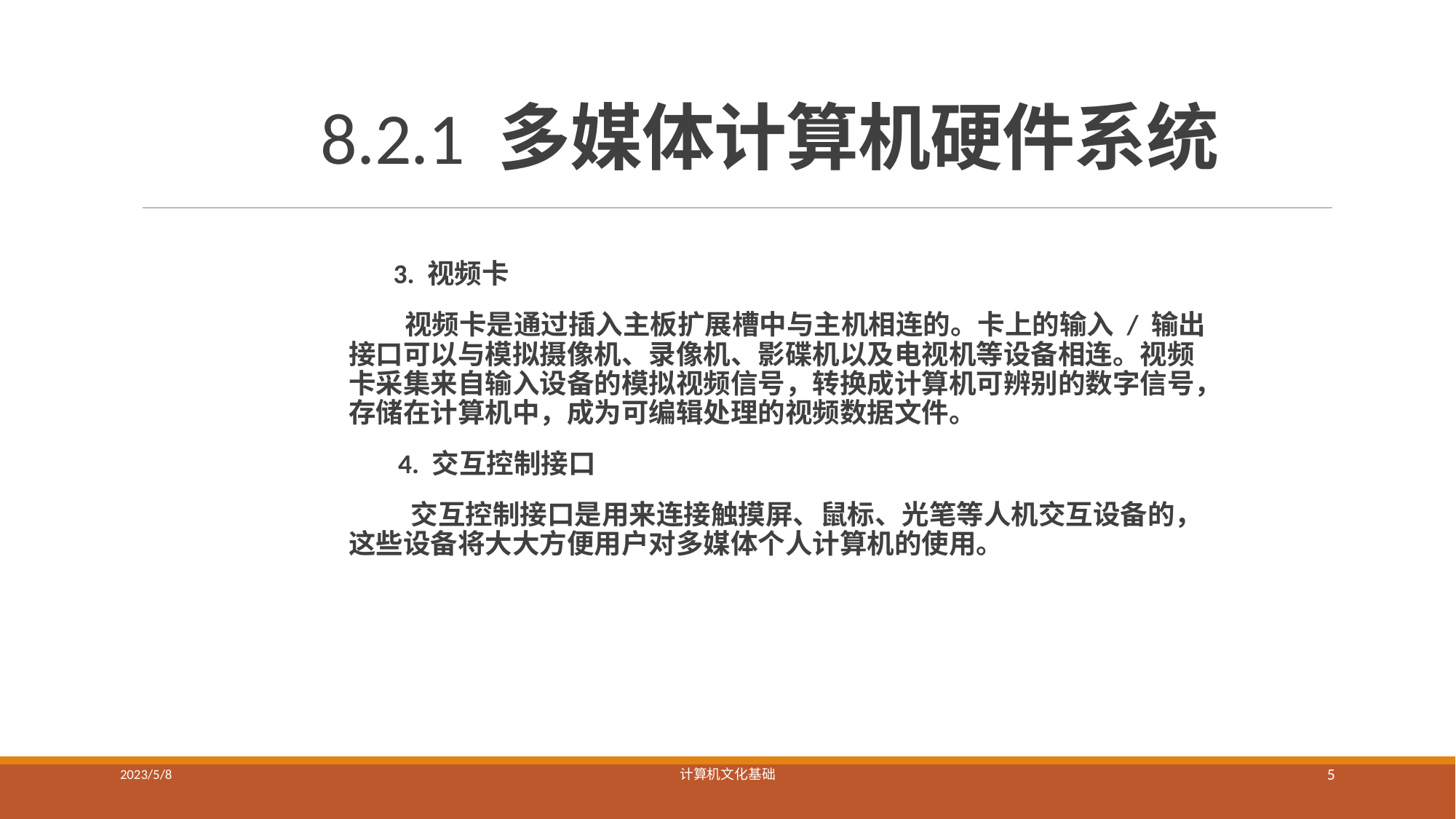

# 8.2.1 多媒体计算机硬件系统
        3. 视频卡
       视频卡是通过插入主板扩展槽中与主机相连的。卡上的输入 / 输出接口可以与模拟摄像机、录像机、影碟机以及电视机等设备相连。视频卡采集来自输入设备的模拟视频信号，转换成计算机可辨别的数字信号，存储在计算机中，成为可编辑处理的视频数据文件。
       4. 交互控制接口
        交互控制接口是用来连接触摸屏、鼠标、光笔等人机交互设备的，这些设备将大大方便用户对多媒体个人计算机的使用。
2023/5/8
计算机文化基础
5